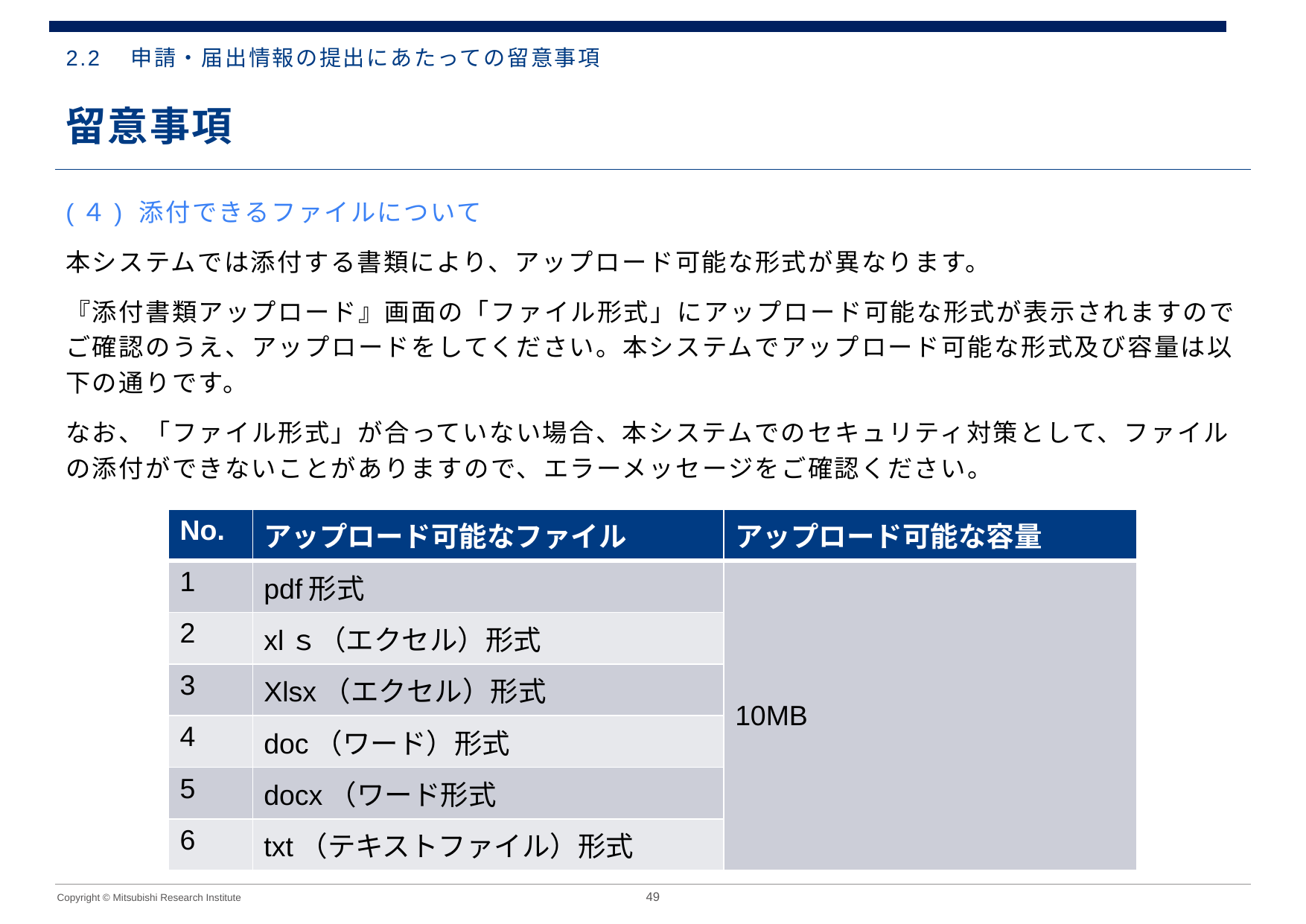

# 2.2　申請・届出情報の提出にあたっての留意事項
留意事項
(４) 添付できるファイルについて
本システムでは添付する書類により、アップロード可能な形式が異なります。
『添付書類アップロード』画面の「ファイル形式」にアップロード可能な形式が表示されますのでご確認のうえ、アップロードをしてください。本システムでアップロード可能な形式及び容量は以下の通りです。
なお、「ファイル形式」が合っていない場合、本システムでのセキュリティ対策として、ファイルの添付ができないことがありますので、エラーメッセージをご確認ください。
| No. | アップロード可能なファイル | アップロード可能な容量 |
| --- | --- | --- |
| 1 | pdf形式 | 10MB |
| 2 | xlｓ（エクセル）形式 |  |
| 3 | Xlsx（エクセル）形式 |  |
| 4 | doc（ワード）形式 |  |
| 5 | docx（ワード形式 |  |
| 6 | txt（テキストファイル）形式 |  |